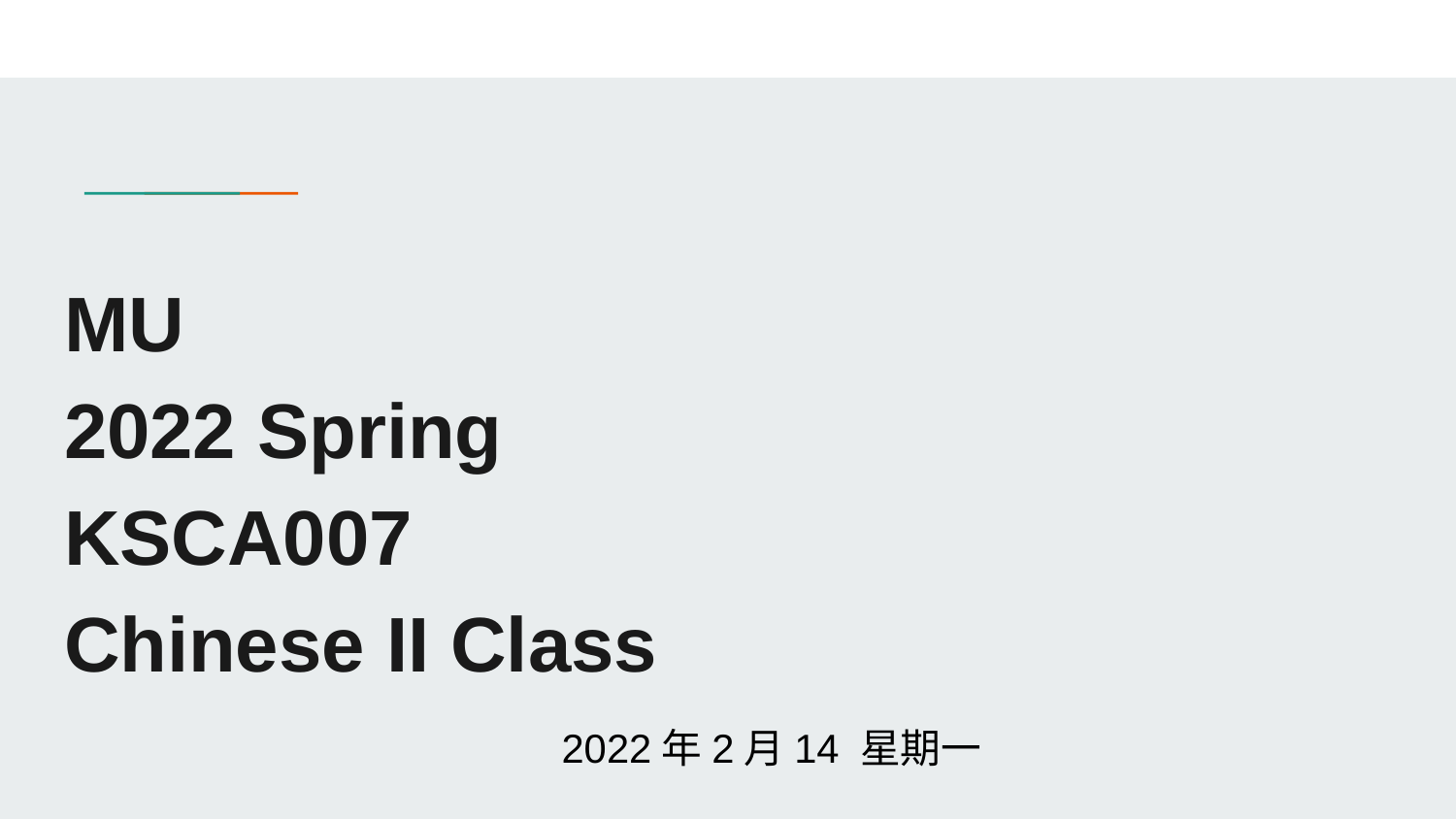

# MU
2022 Spring
KSCA007
Chinese II Class

2022年2月14 星期一